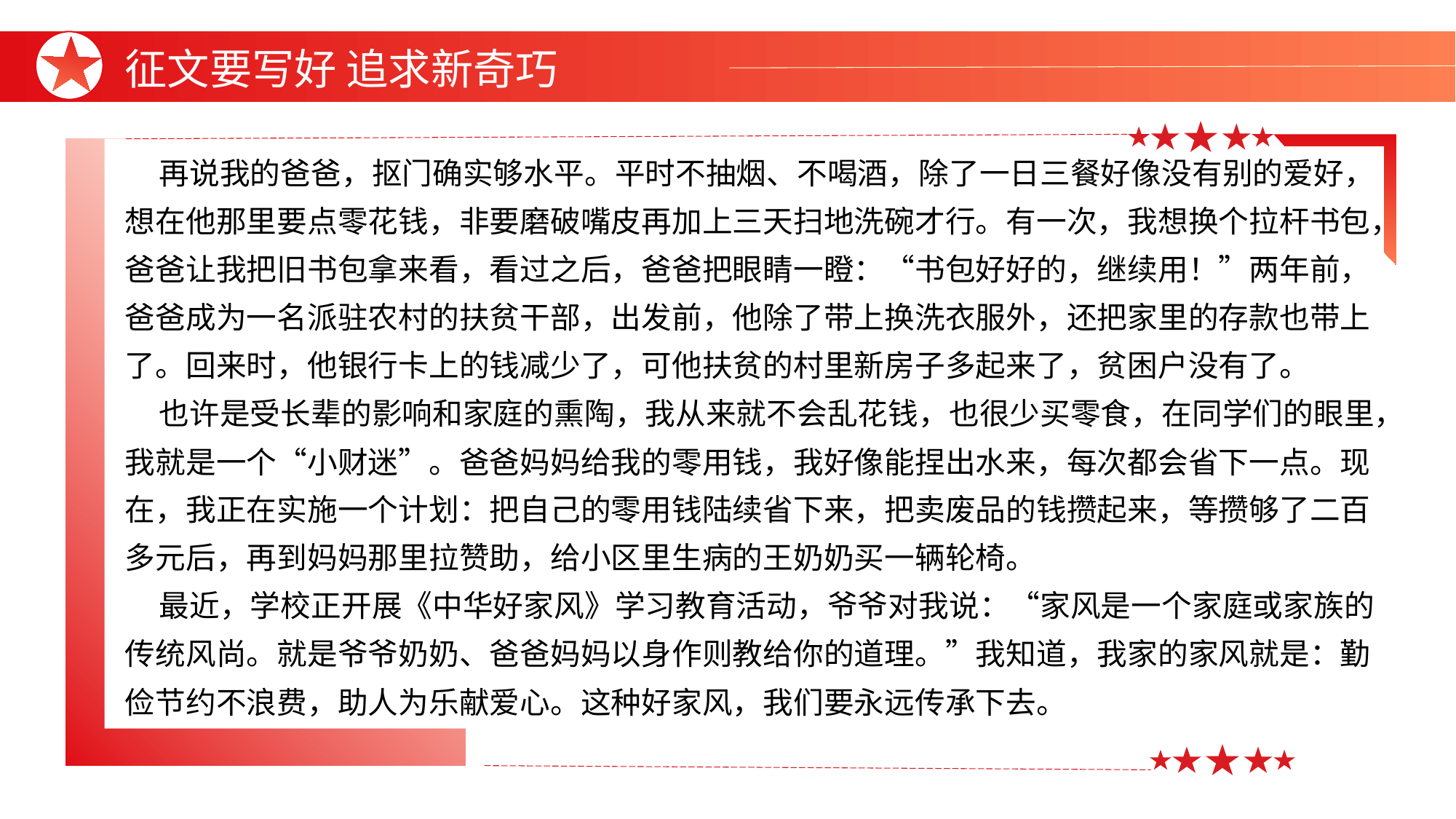

征文要写好 追求新奇巧

    再说我的爸爸，抠门确实够水平。平时不抽烟、不喝酒，除了一日三餐好像没有别的爱好，想在他那里要点零花钱，非要磨破嘴皮再加上三天扫地洗碗才行。有一次，我想换个拉杆书包，爸爸让我把旧书包拿来看，看过之后，爸爸把眼睛一瞪：“书包好好的，继续用！”两年前，爸爸成为一名派驻农村的扶贫干部，出发前，他除了带上换洗衣服外，还把家里的存款也带上了。回来时，他银行卡上的钱减少了，可他扶贫的村里新房子多起来了，贫困户没有了。
    也许是受长辈的影响和家庭的熏陶，我从来就不会乱花钱，也很少买零食，在同学们的眼里，我就是一个“小财迷”。爸爸妈妈给我的零用钱，我好像能捏出水来，每次都会省下一点。现在，我正在实施一个计划：把自己的零用钱陆续省下来，把卖废品的钱攒起来，等攒够了二百多元后，再到妈妈那里拉赞助，给小区里生病的王奶奶买一辆轮椅。
    最近，学校正开展《中华好家风》学习教育活动，爷爷对我说：“家风是一个家庭或家族的传统风尚。就是爷爷奶奶、爸爸妈妈以身作则教给你的道理。”我知道，我家的家风就是：勤俭节约不浪费，助人为乐献爱心。这种好家风，我们要永远传承下去。